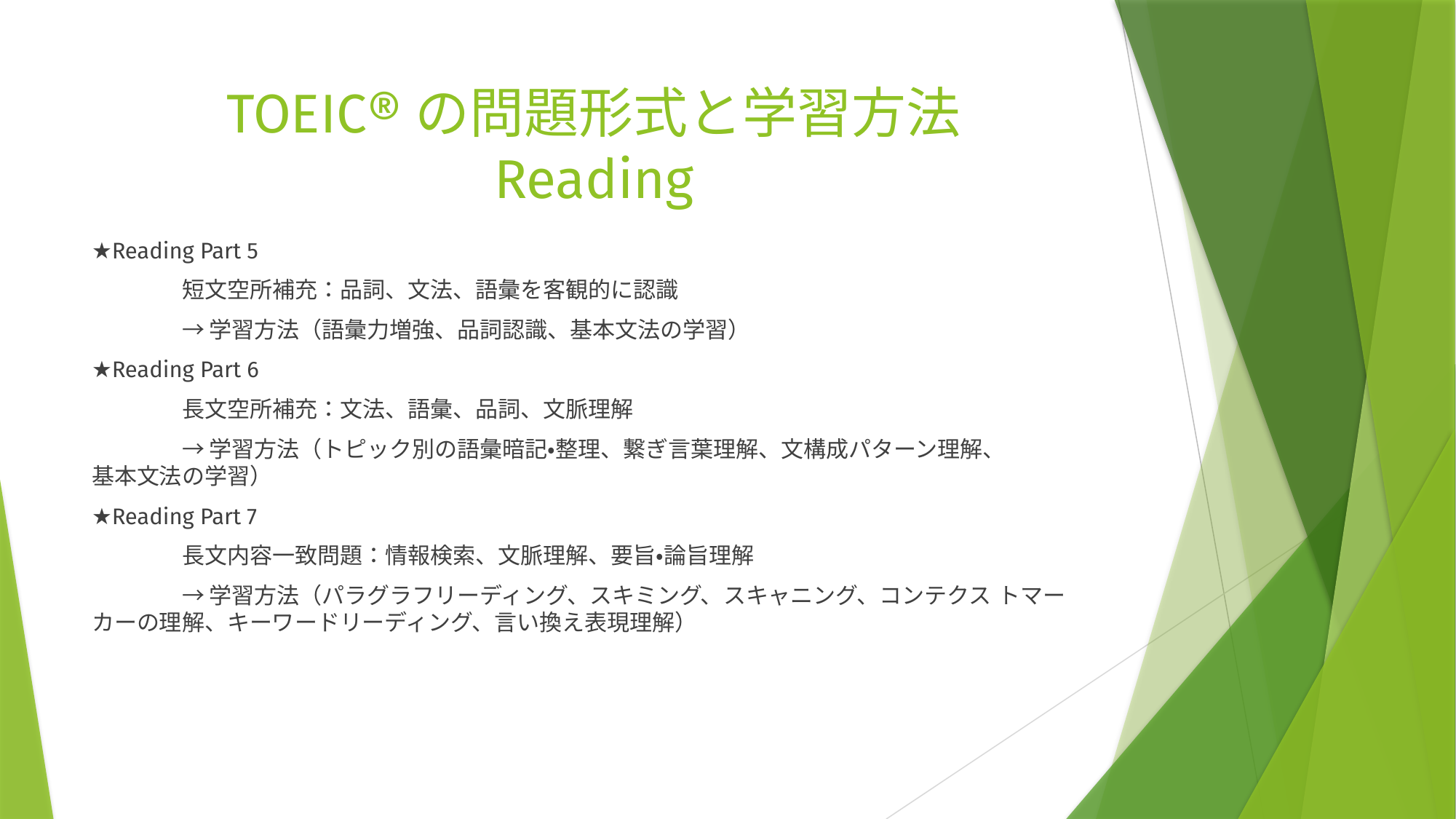

# TOEIC®の問題形式と学習方法 Reading
★Reading Part 5
	短文空所補充：品詞、文法、語彙を客観的に認識
	→学習方法（語彙力増強、品詞認識、基本文法の学習）
★Reading Part 6
	長文空所補充：文法、語彙、品詞、文脈理解
	→学習方法（トピック別の語彙暗記・整理、繋ぎ言葉理解、文構成パターン理解、	基本文法の学習）
★Reading Part 7
	長文内容一致問題：情報検索、文脈理解、要旨・論旨理解
	→学習方法（パラグラフリーディング、スキミング、スキャニング、コンテクス	トマーカーの理解、キーワードリーディング、言い換え表現理解）